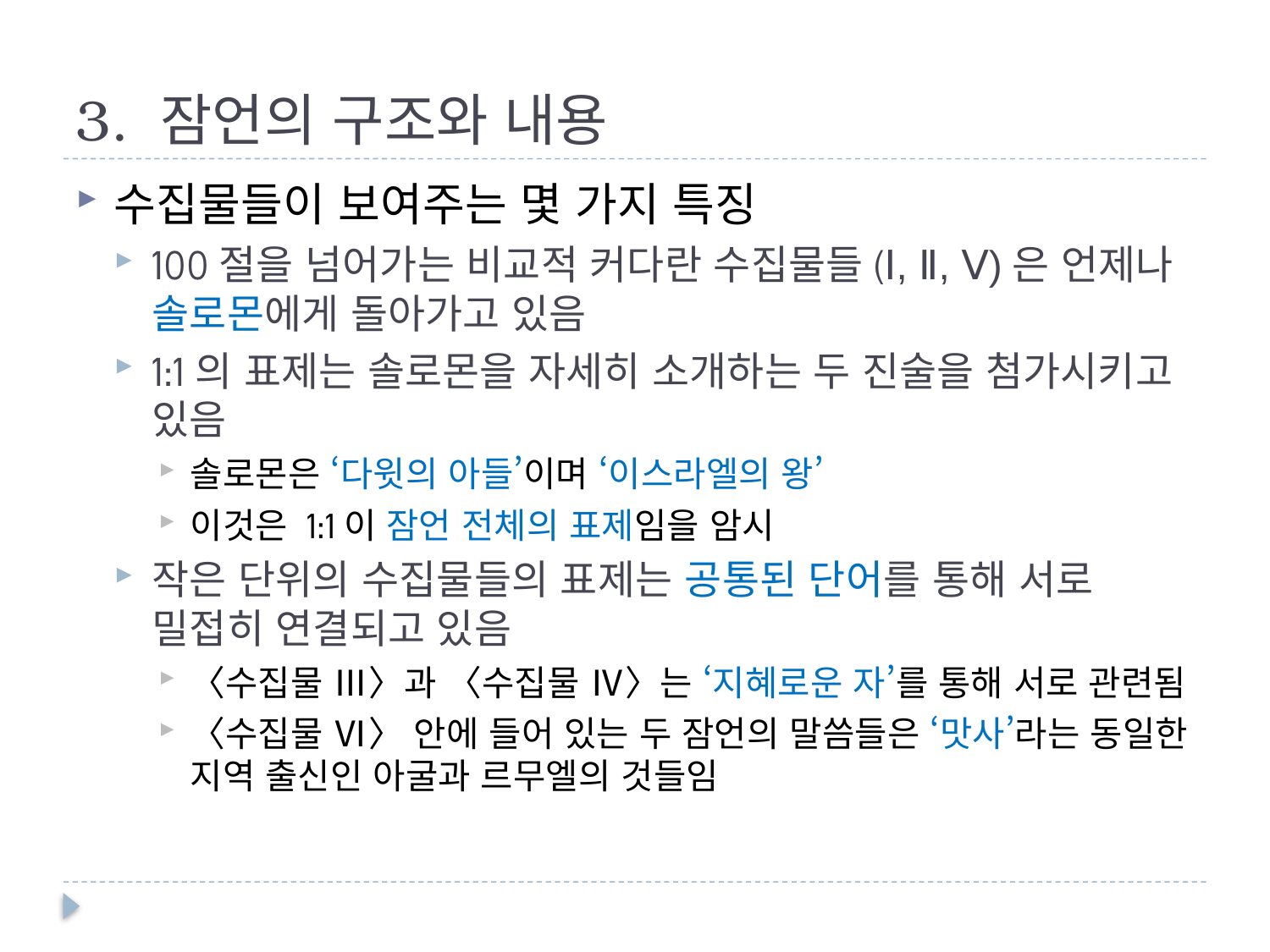

# 3. 잠언의 구조와 내용
수집물들이 보여주는 몇 가지 특징
100절을 넘어가는 비교적 커다란 수집물들(Ⅰ, Ⅱ, Ⅴ)은 언제나 솔로몬에게 돌아가고 있음
1:1의 표제는 솔로몬을 자세히 소개하는 두 진술을 첨가시키고 있음
솔로몬은 ‘다윗의 아들’이며 ‘이스라엘의 왕’
이것은 1:1이 잠언 전체의 표제임을 암시
작은 단위의 수집물들의 표제는 공통된 단어를 통해 서로 밀접히 연결되고 있음
〈수집물 Ⅲ〉과 〈수집물 Ⅳ〉는 ‘지혜로운 자’를 통해 서로 관련됨
〈수집물 Ⅵ〉 안에 들어 있는 두 잠언의 말씀들은 ‘맛사’라는 동일한 지역 출신인 아굴과 르무엘의 것들임